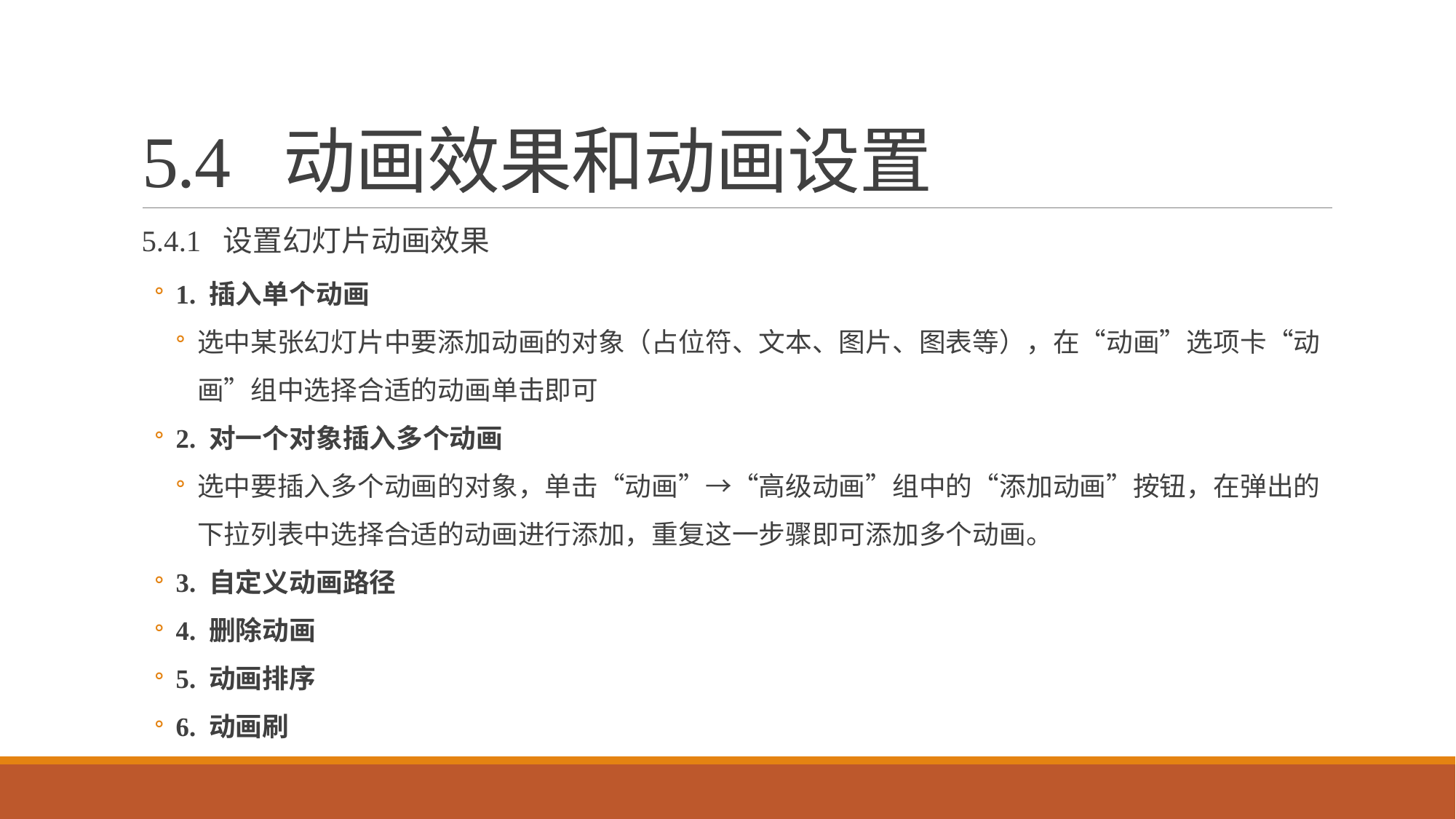

# 5.4  动画效果和动画设置
5.4.1  设置幻灯片动画效果
1. 插入单个动画
选中某张幻灯片中要添加动画的对象（占位符、文本、图片、图表等），在“动画”选项卡“动画”组中选择合适的动画单击即可
2. 对一个对象插入多个动画
选中要插入多个动画的对象，单击“动画”→“高级动画”组中的“添加动画”按钮，在弹出的下拉列表中选择合适的动画进行添加，重复这一步骤即可添加多个动画。
3. 自定义动画路径
4. 删除动画
5. 动画排序
6. 动画刷